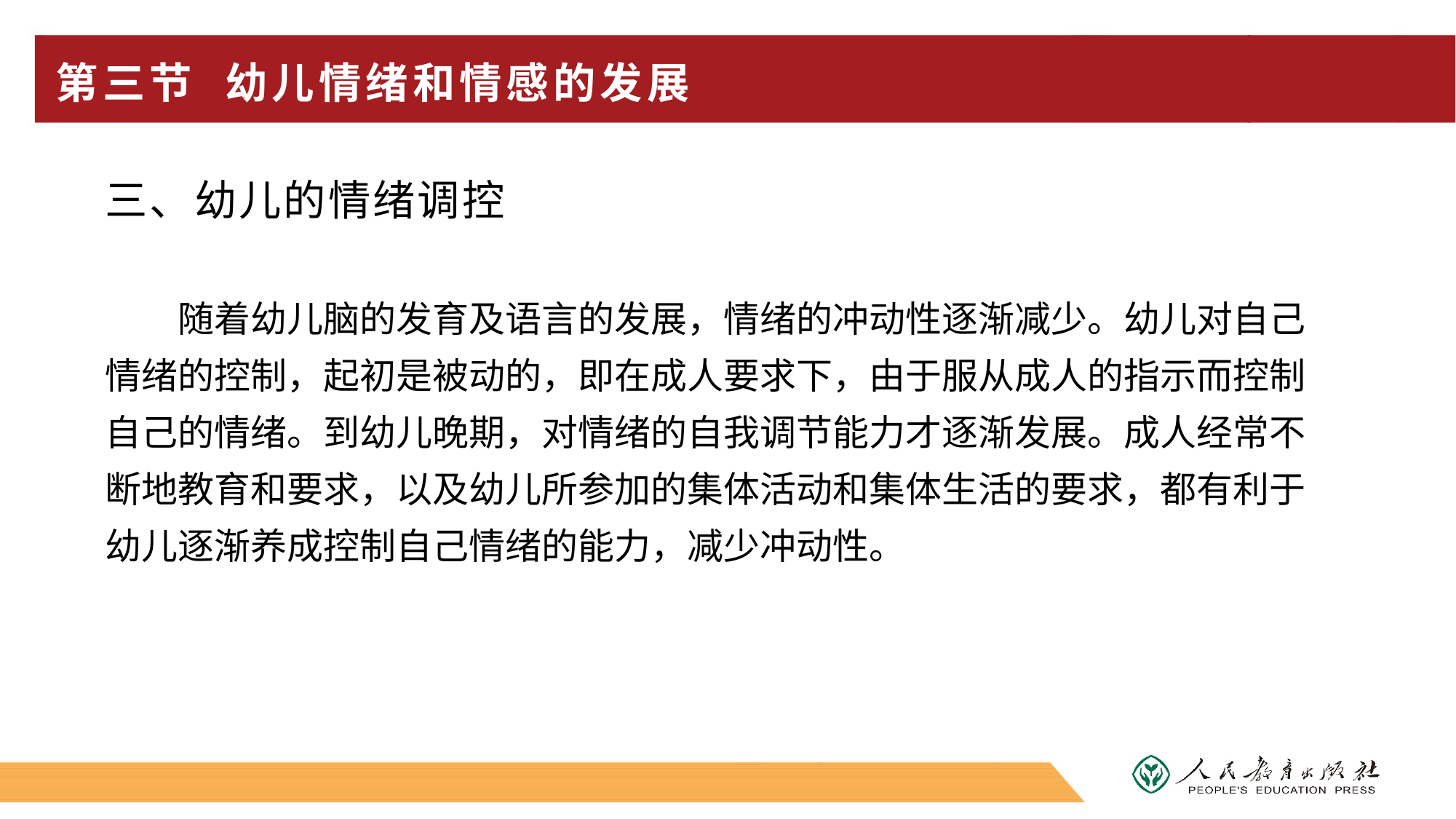

# 第三节  幼儿情绪和情感的发展
三、幼儿的情绪调控
随着幼儿脑的发育及语言的发展，情绪的冲动性逐渐减少。幼儿对自己情绪的控制，起初是被动的，即在成人要求下，由于服从成人的指示而控制自己的情绪。到幼儿晚期，对情绪的自我调节能力才逐渐发展。成人经常不断地教育和要求，以及幼儿所参加的集体活动和集体生活的要求，都有利于幼儿逐渐养成控制自己情绪的能力，减少冲动性。